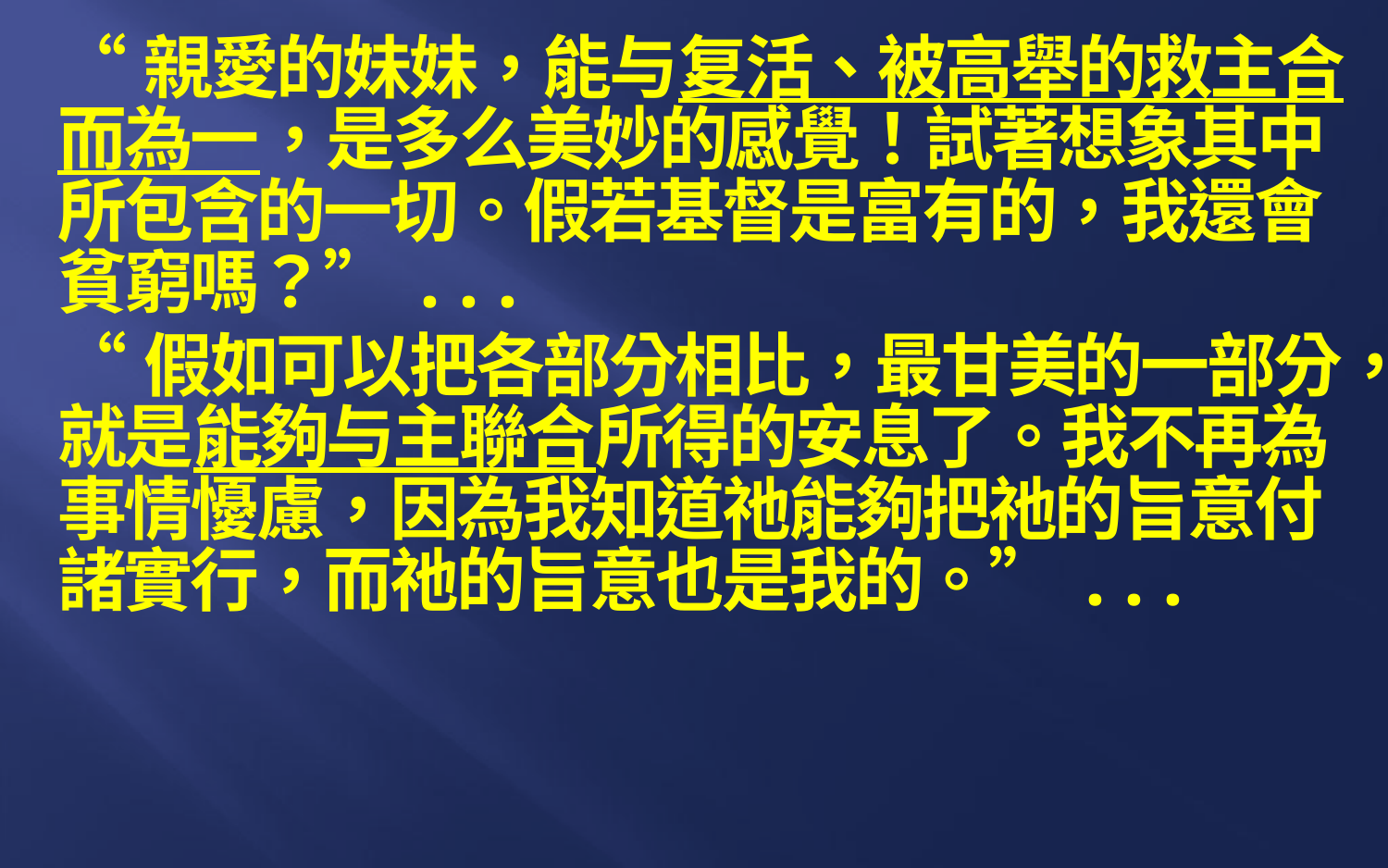

“親愛的妹妹，能与复活、被高舉的救主合而為一，是多么美妙的感覺！試著想象其中所包含的一切。假若基督是富有的，我還會貧窮嗎？”...
“假如可以把各部分相比，最甘美的一部分，就是能夠与主聯合所得的安息了。我不再為事情懮慮，因為我知道祂能夠把祂的旨意付諸實行，而祂的旨意也是我的。”...